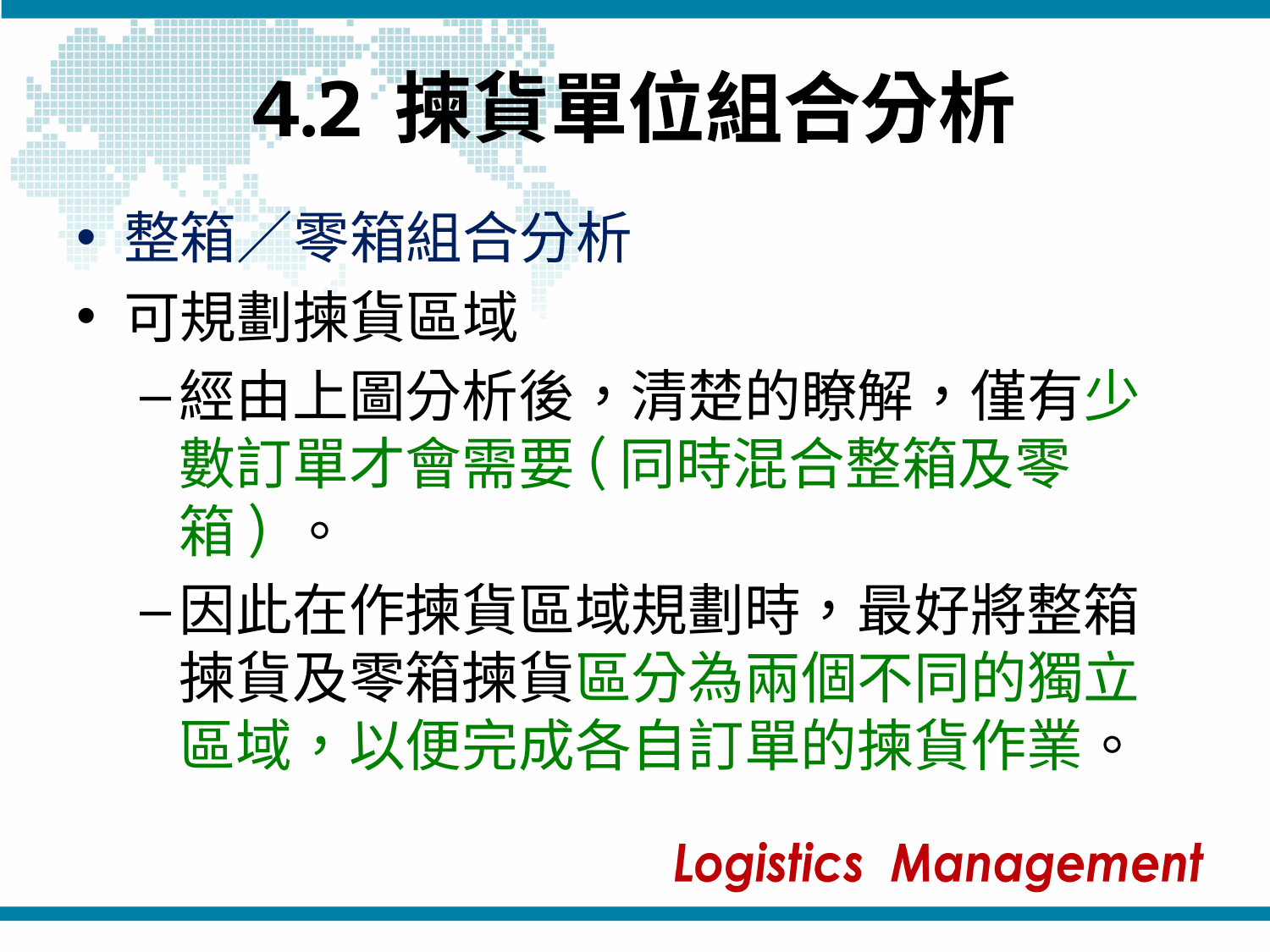

# 4.2 揀貨單位組合分析
整箱／零箱組合分析
可規劃揀貨區域
經由上圖分析後，清楚的瞭解，僅有少數訂單才會需要(同時混合整箱及零箱) 。
因此在作揀貨區域規劃時，最好將整箱揀貨及零箱揀貨區分為兩個不同的獨立區域，以便完成各自訂單的揀貨作業。